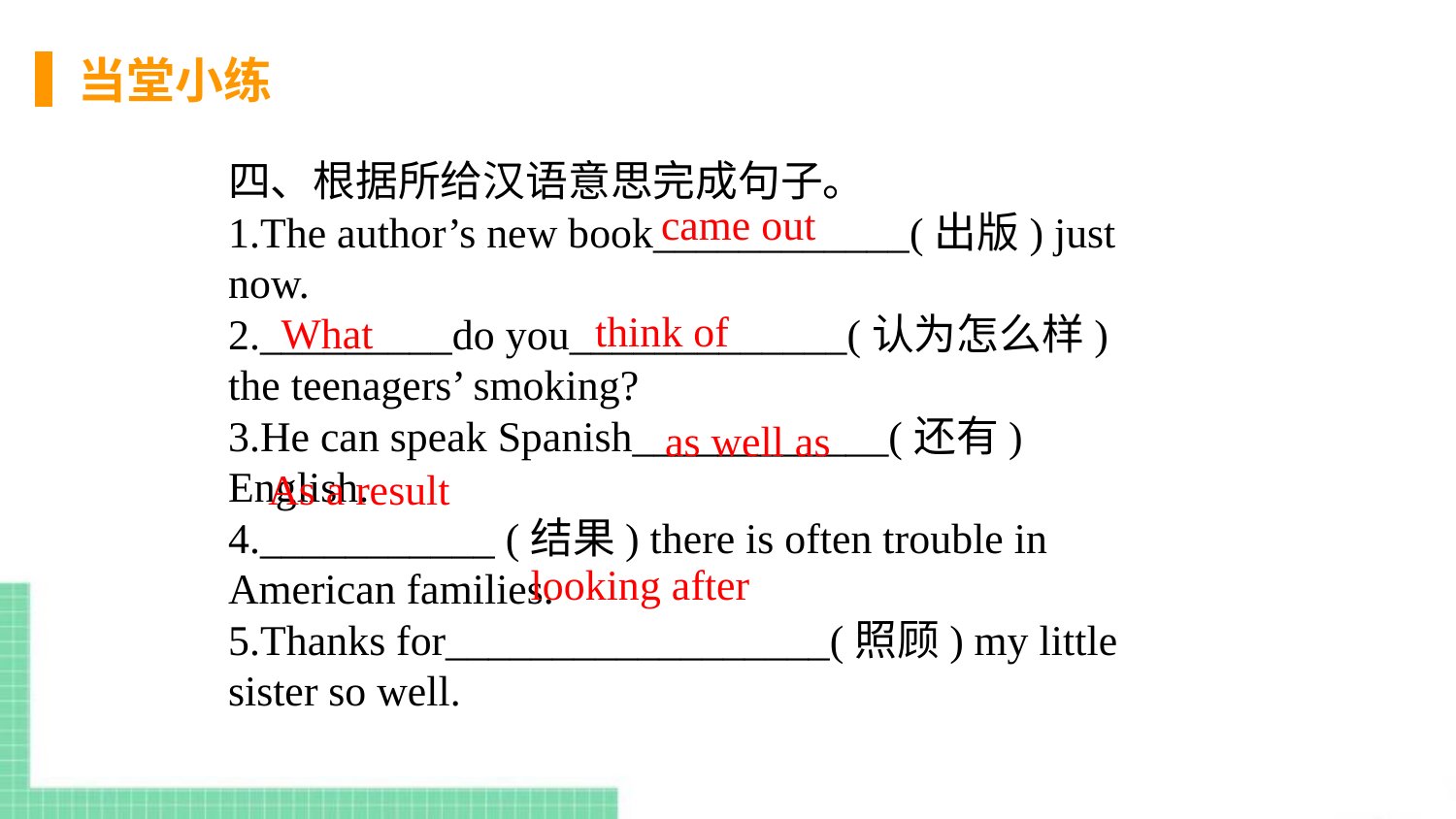

当堂小练

四、根据所给汉语意思完成句子。
1.The author’s new book____________(出版) just now.
2._________do you_____________(认为怎么样) the teenagers’ smoking?
3.He can speak Spanish____________(还有) English.
4.___________ (结果) there is often trouble in American families.
5.Thanks for__________________(照顾) my little sister so well.
came out
think of
What
as well as
As a result
looking after